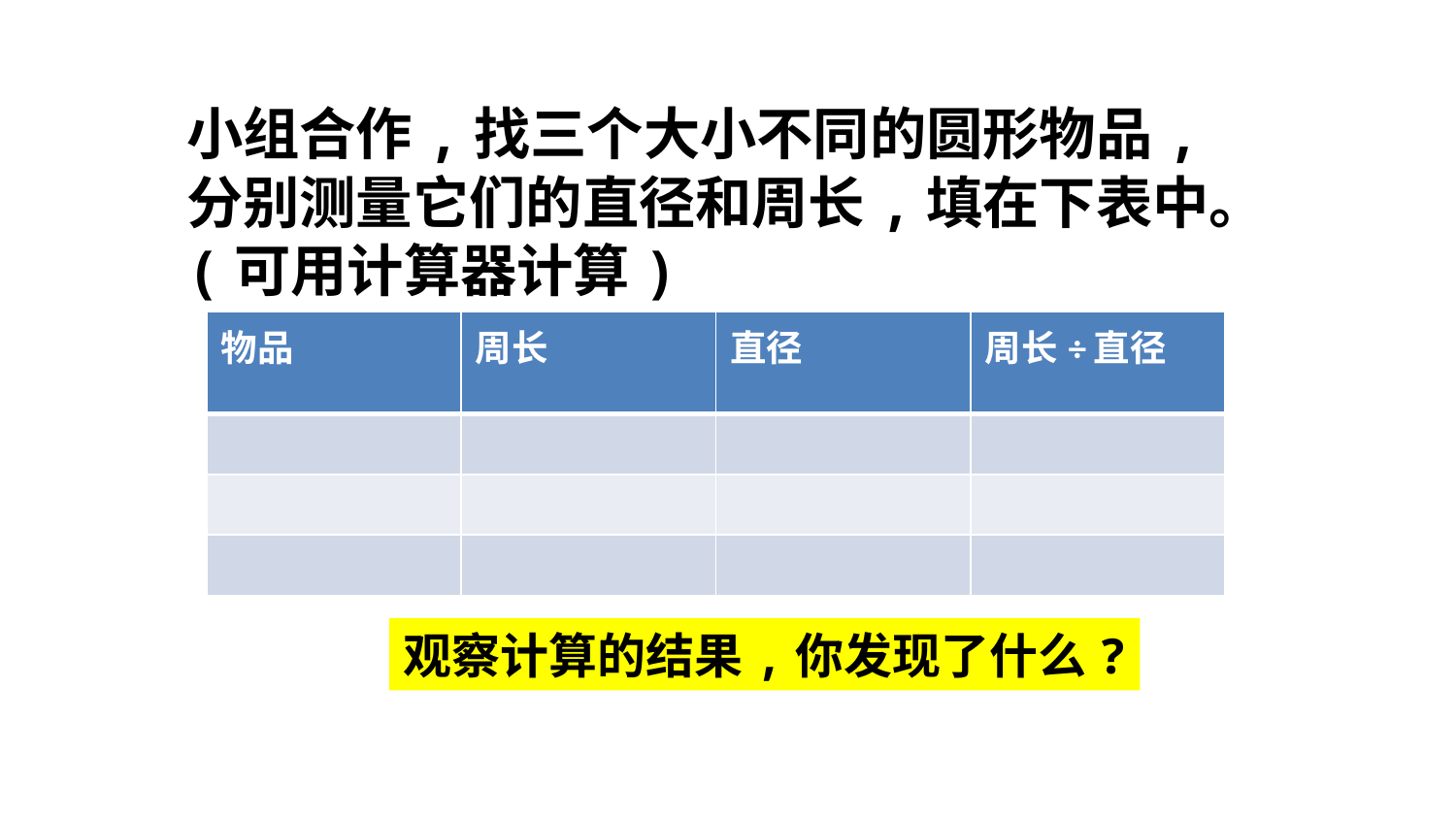

小组合作,找三个大小不同的圆形物品,分别测量它们的直径和周长,填在下表中。
(可用计算器计算)
| 物品 | 周长 | 直径 | 周长÷直径 |
| --- | --- | --- | --- |
|  |  |  |  |
|  |  |  |  |
|  |  |  |  |
观察计算的结果,你发现了什么?